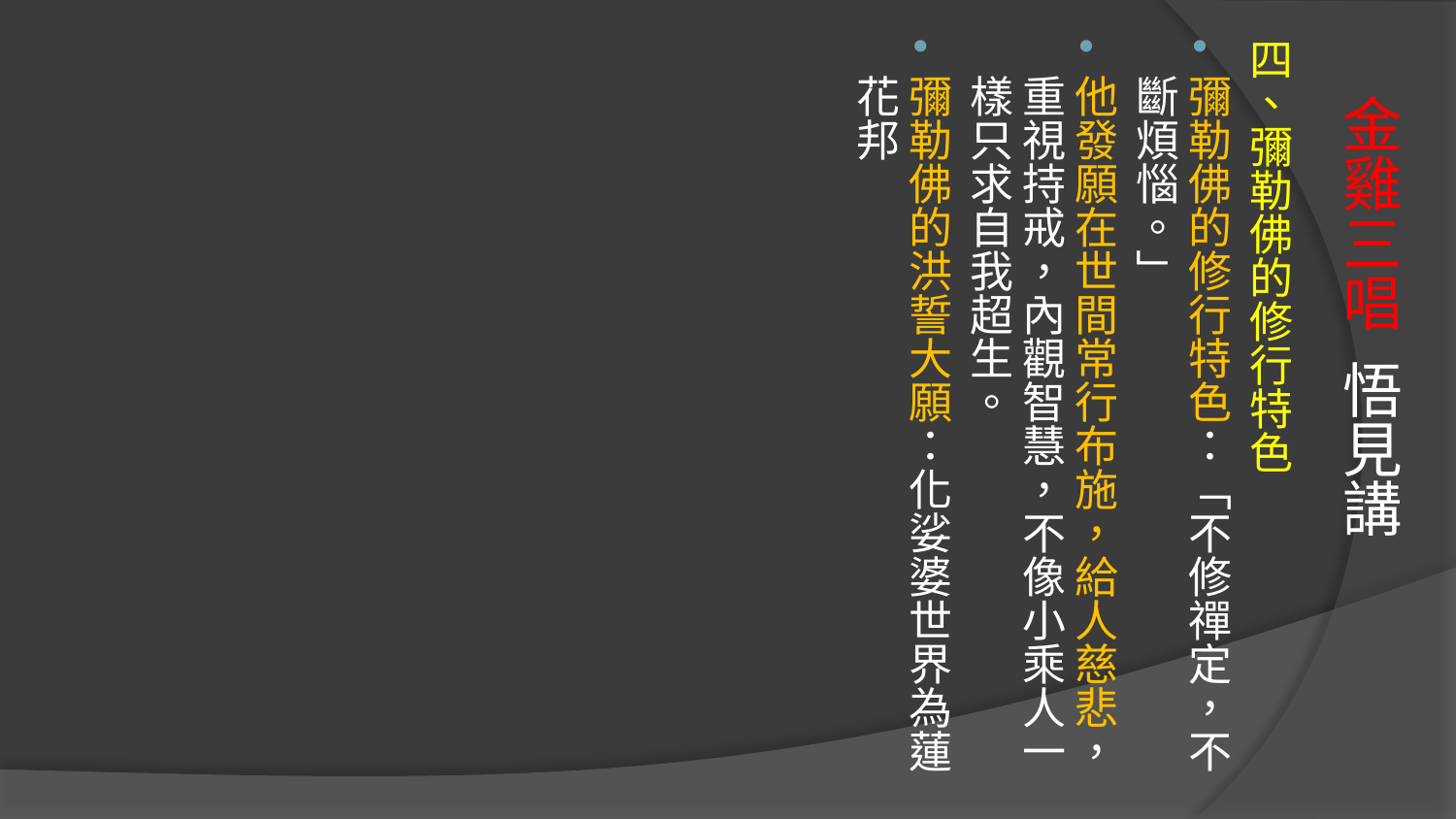

四、彌勒佛的修行特色
彌勒佛的修行特色：「不修禪定，不斷煩惱。」
他發願在世間常行布施，給人慈悲，重視持戒，內觀智慧，不像小乘人一樣只求自我超生。
彌勒佛的洪誓大願：化娑婆世界為蓮花邦

# 金雞三唱  悟見講